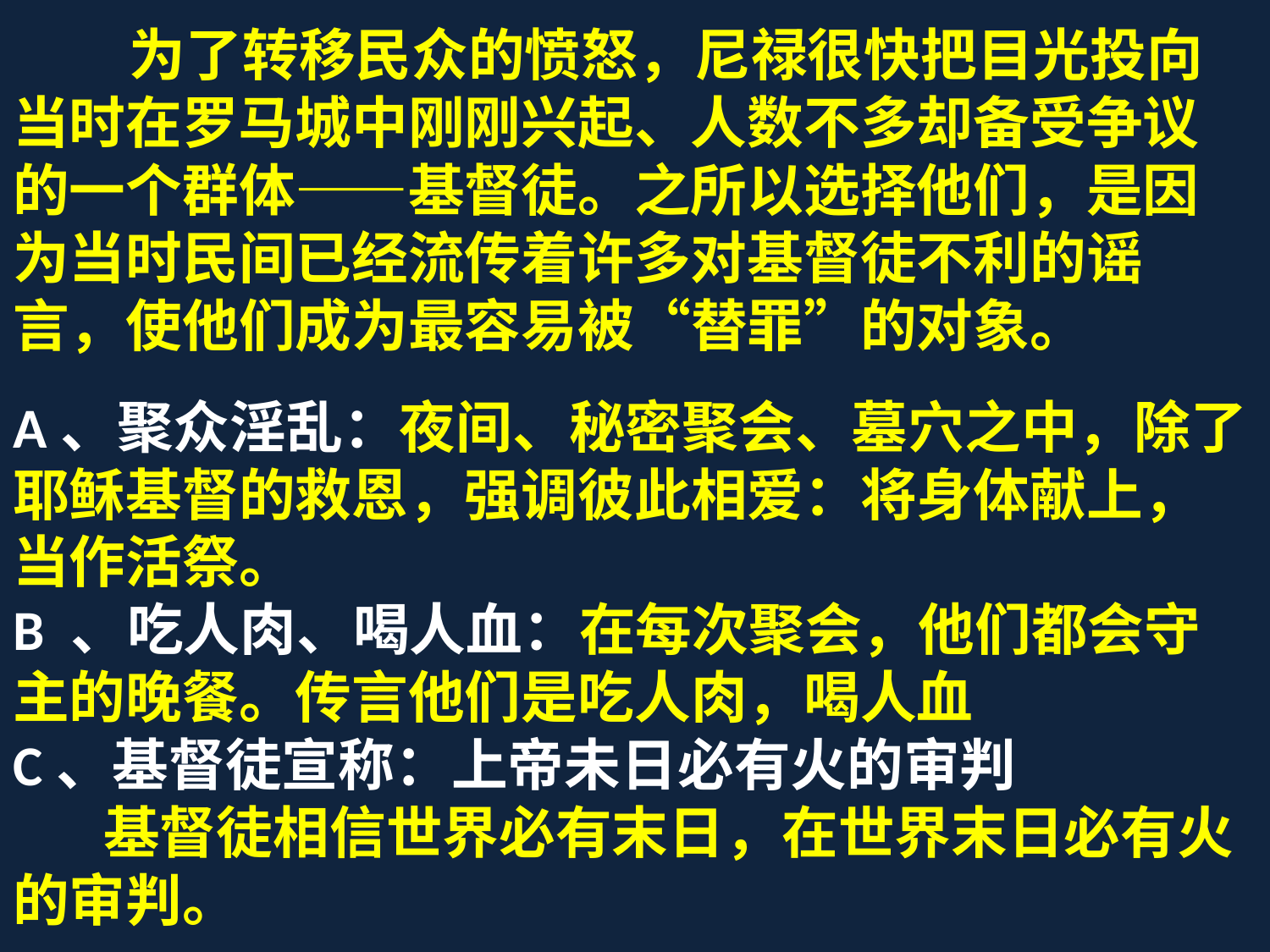

为了转移民众的愤怒，尼禄很快把目光投向当时在罗马城中刚刚兴起、人数不多却备受争议的一个群体——基督徒。之所以选择他们，是因为当时民间已经流传着许多对基督徒不利的谣言，使他们成为最容易被“替罪”的对象。

A、聚众淫乱：夜间、秘密聚会、墓穴之中，除了耶稣基督的救恩，强调彼此相爱：将身体献上，当作活祭。
B 、吃人肉、喝人血：在每次聚会，他们都会守主的晚餐。传言他们是吃人肉，喝人血
C、基督徒宣称：上帝未日必有火的审判
      基督徒相信世界必有末日，在世界末日必有火的审判。